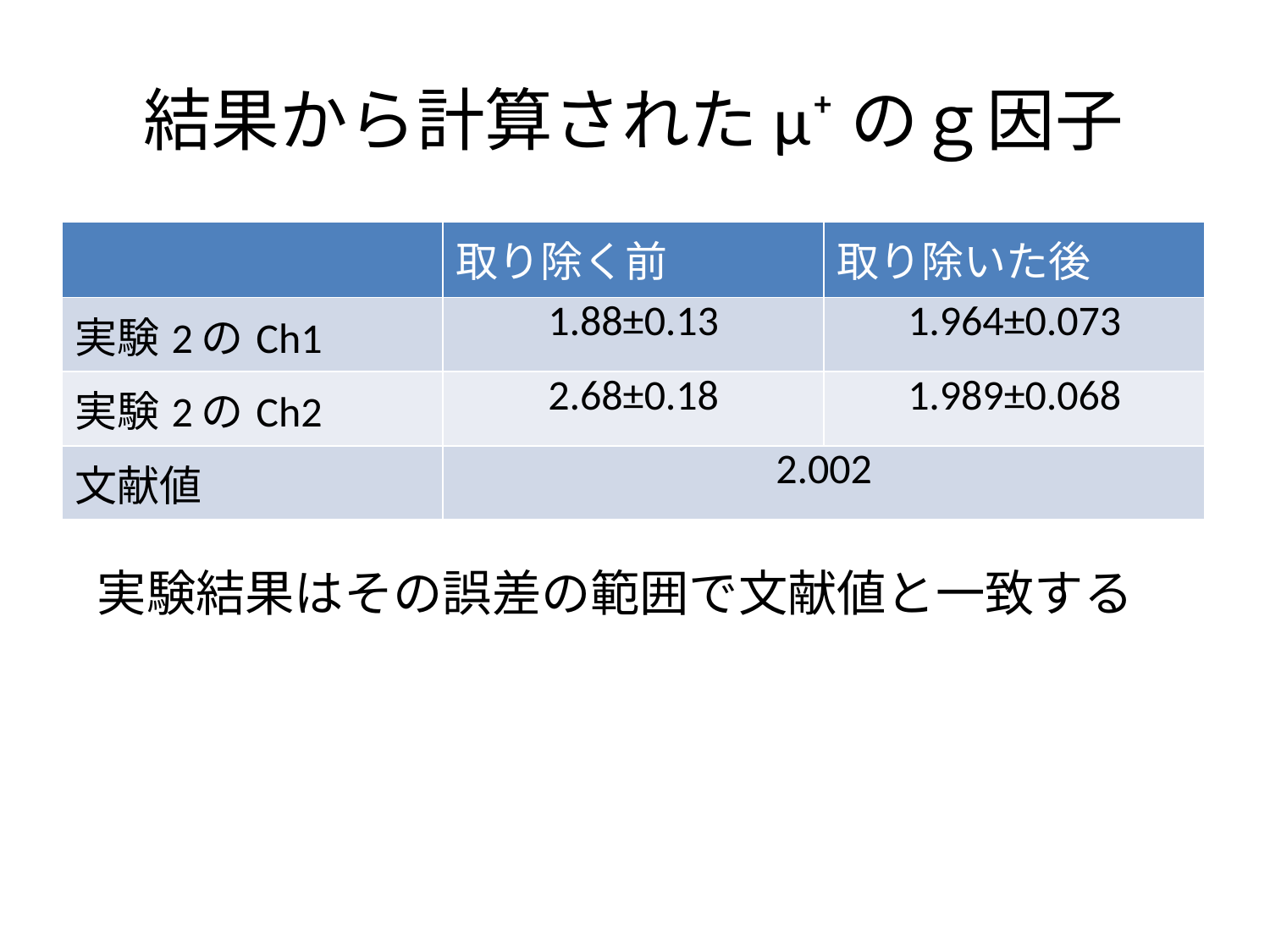

# 結果から計算されたμ⁺のｇ因子
|  | 取り除く前 | 取り除いた後 |
| --- | --- | --- |
| 実験2のCh1 | 1.88±0.13 | 1.964±0.073 |
| 実験2のCh2 | 2.68±0.18 | 1.989±0.068 |
| 文献値 | 2.002 |  |
実験結果はその誤差の範囲で文献値と一致する